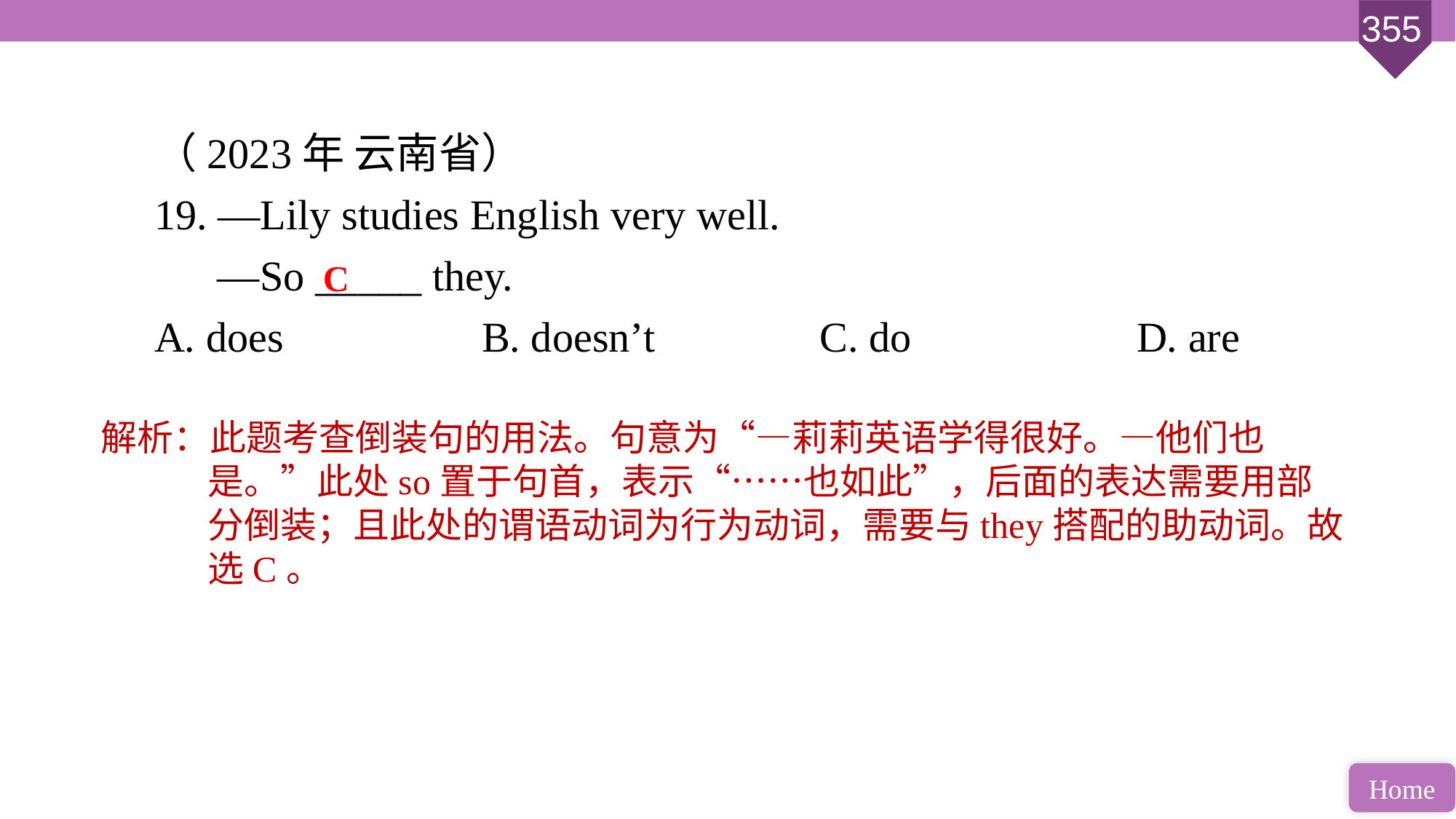

（2023年 云南省）
19. —Lily studies English very well.
      —So _____ they.
A. does 		B. doesn’t		 C. do 		D. are
C
解析：此题考查倒装句的用法。句意为“—莉莉英语学得很好。—他们也是。”此处so置于句首，表示“……也如此”，后面的表达需要用部分倒装；且此处的谓语动词为行为动词，需要与they搭配的助动词。故选C。